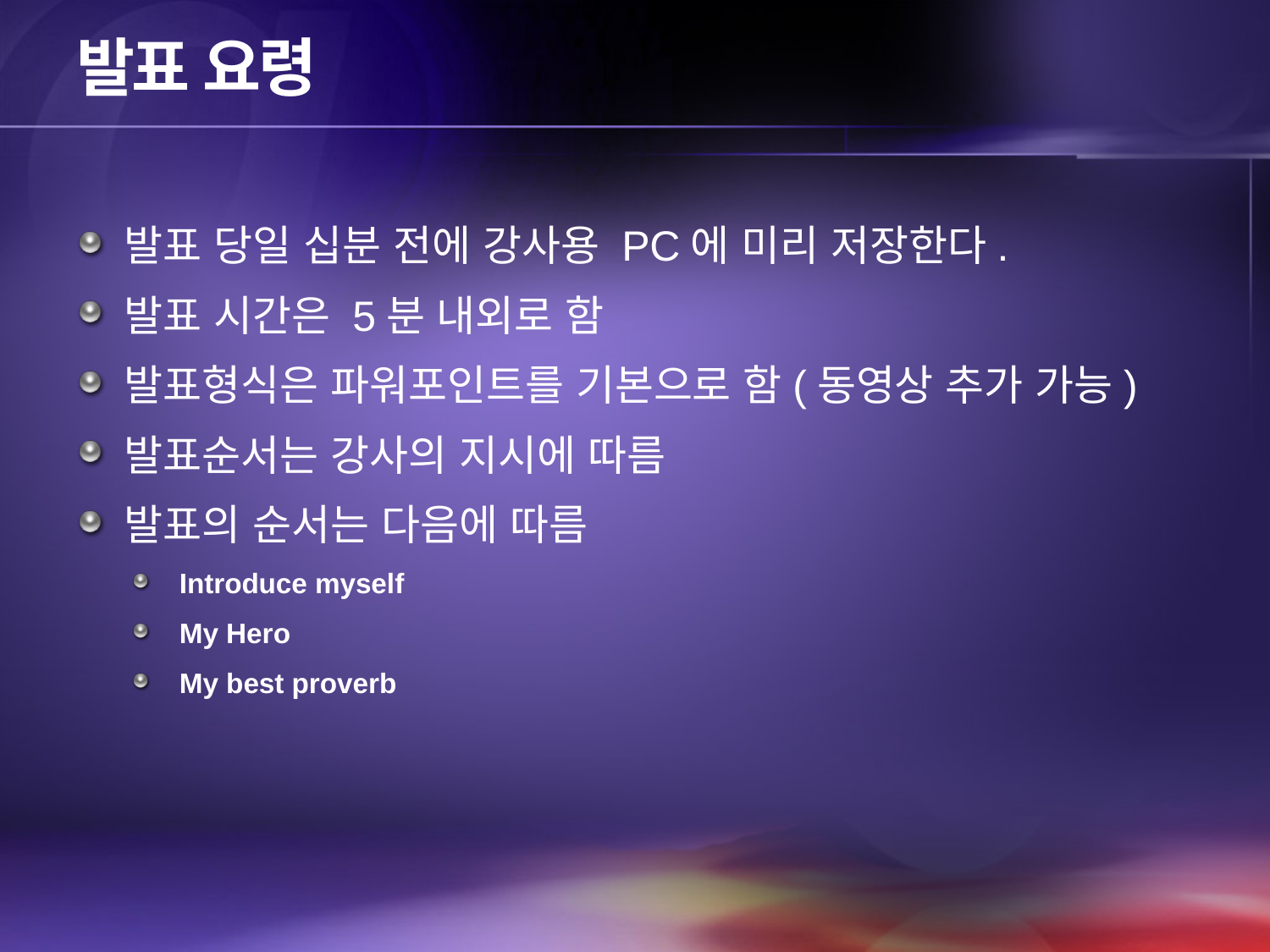

# 발표 요령

발표 당일 십분 전에 강사용 PC에 미리 저장한다.
발표 시간은 5분 내외로 함
발표형식은 파워포인트를 기본으로 함(동영상 추가 가능)
발표순서는 강사의 지시에 따름
발표의 순서는 다음에 따름
Introduce myself
My Hero
My best proverb